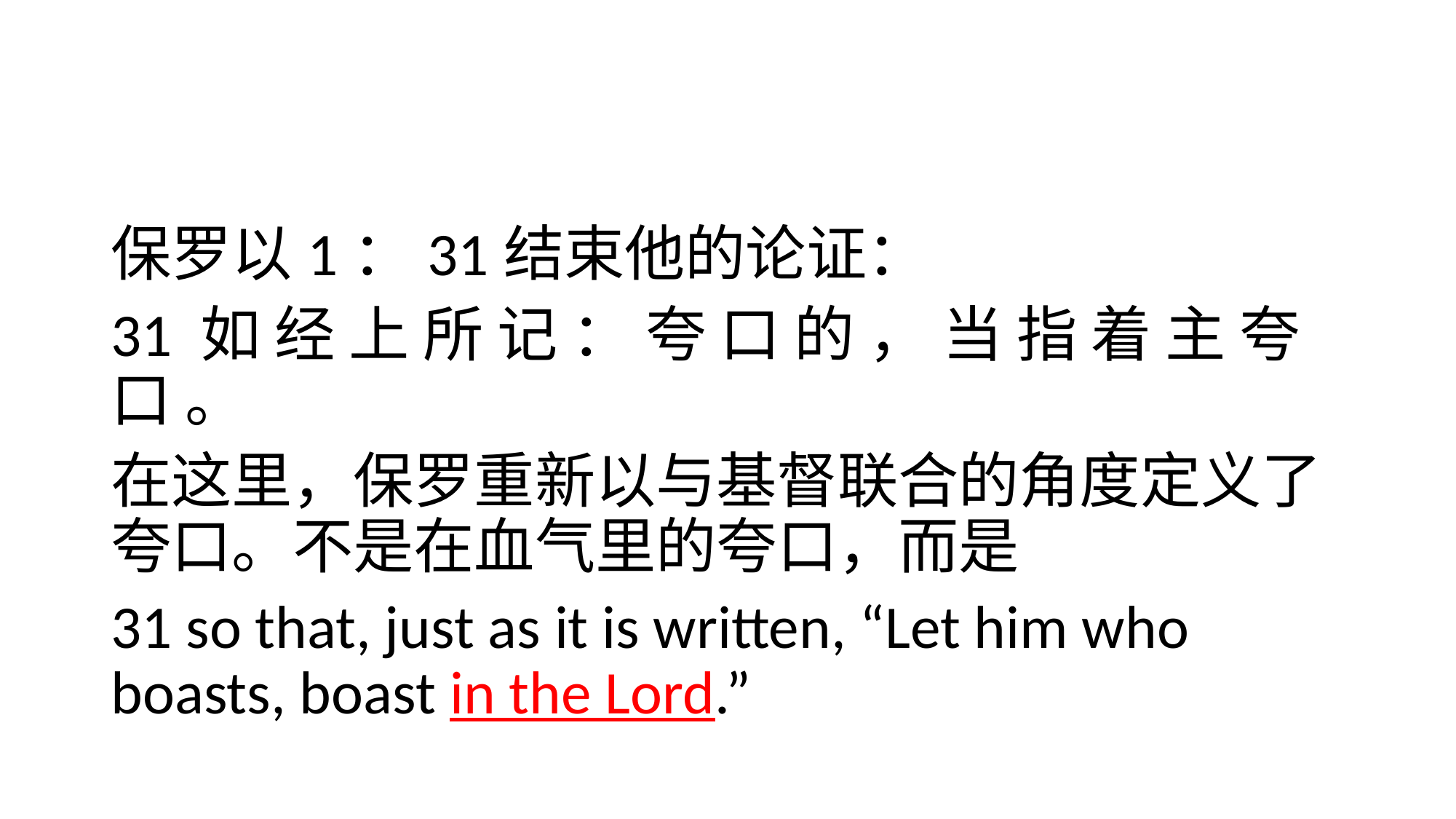

#
保罗以1：31结束他的论证：
31 如 经 上 所 记 ： 夸 口 的 ， 当 指 着 主 夸 口 。
在这里，保罗重新以与基督联合的角度定义了夸口。不是在血气里的夸口，而是
31 so that, just as it is written, “Let him who boasts, boast in the Lord.”